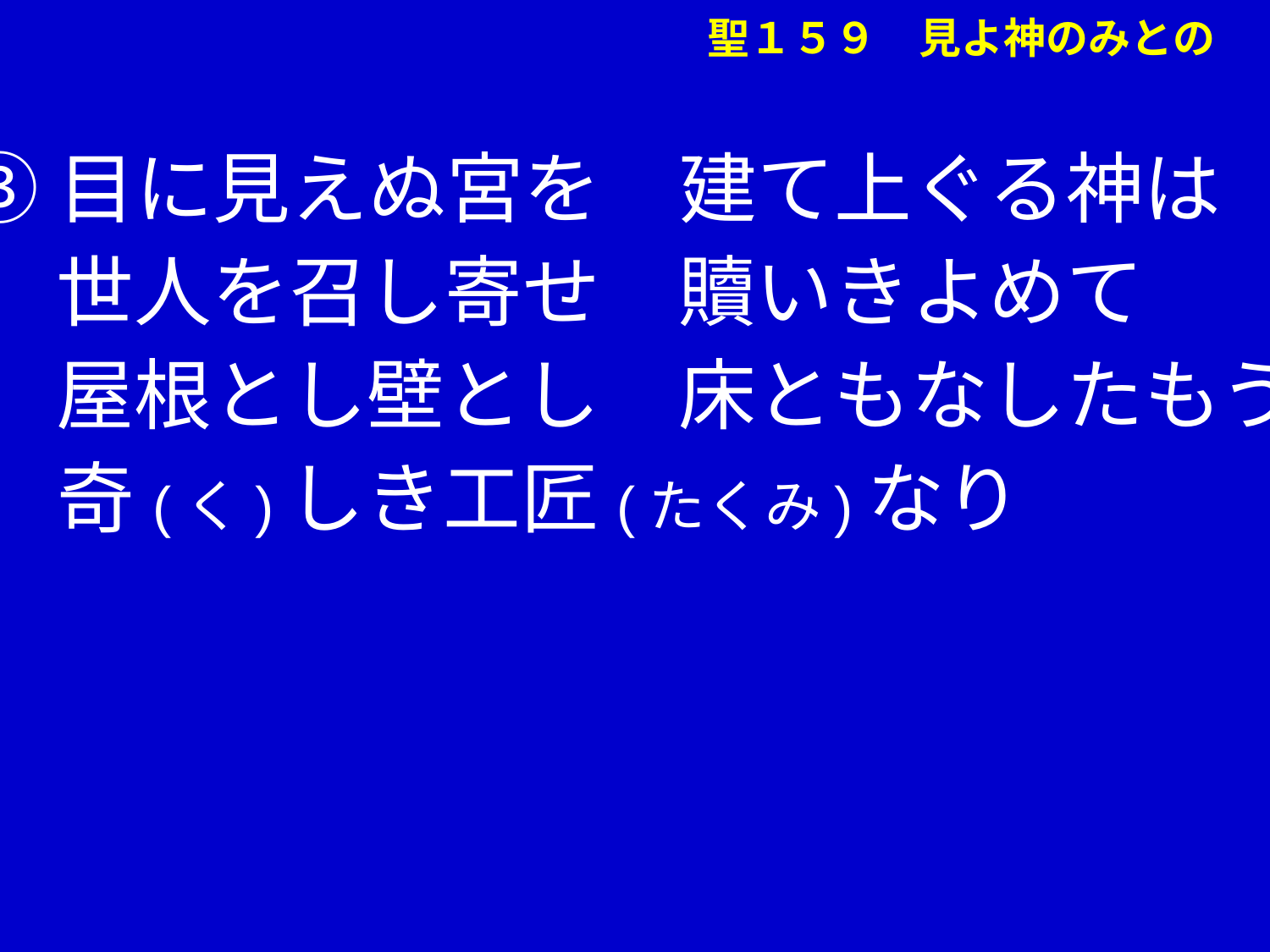

聖１５９　見よ神のみとの

③目に見えぬ宮を　建て上ぐる神は
　 世人を召し寄せ　贖いきよめて
　 屋根とし壁とし　床ともなしたもう
　 奇(く)しき工匠(たくみ)なり